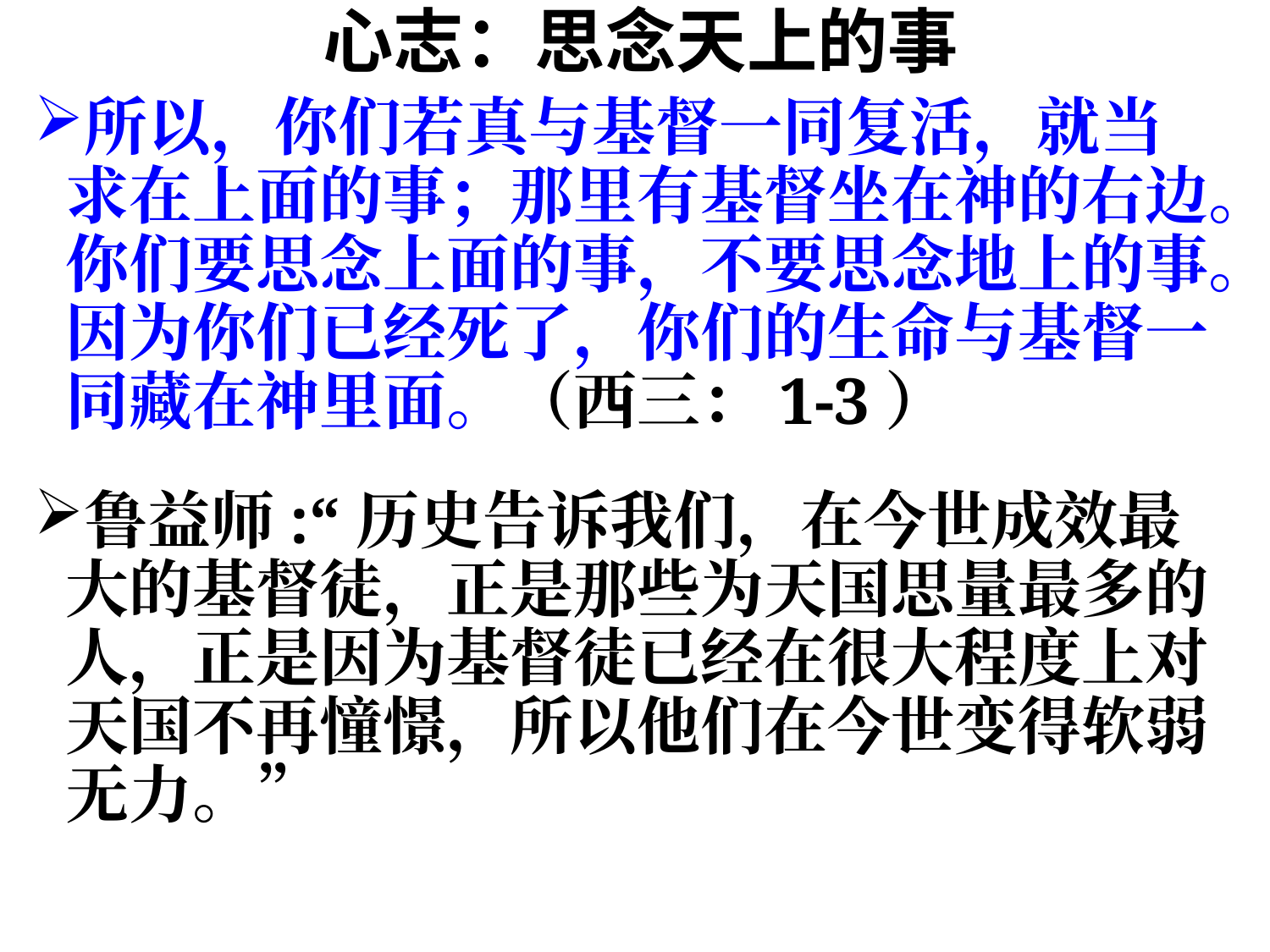

# 心志：思念天上的事
所以，你们若真与基督一同复活，就当求在上面的事；那里有基督坐在神的右边。你们要思念上面的事，不要思念地上的事。因为你们已经死了，你们的生命与基督一同藏在神里面。（西三：1-3）

鲁益师:“历史告诉我们，在今世成效最大的基督徒，正是那些为天国思量最多的人，正是因为基督徒已经在很大程度上对天国不再憧憬，所以他们在今世变得软弱无力。”